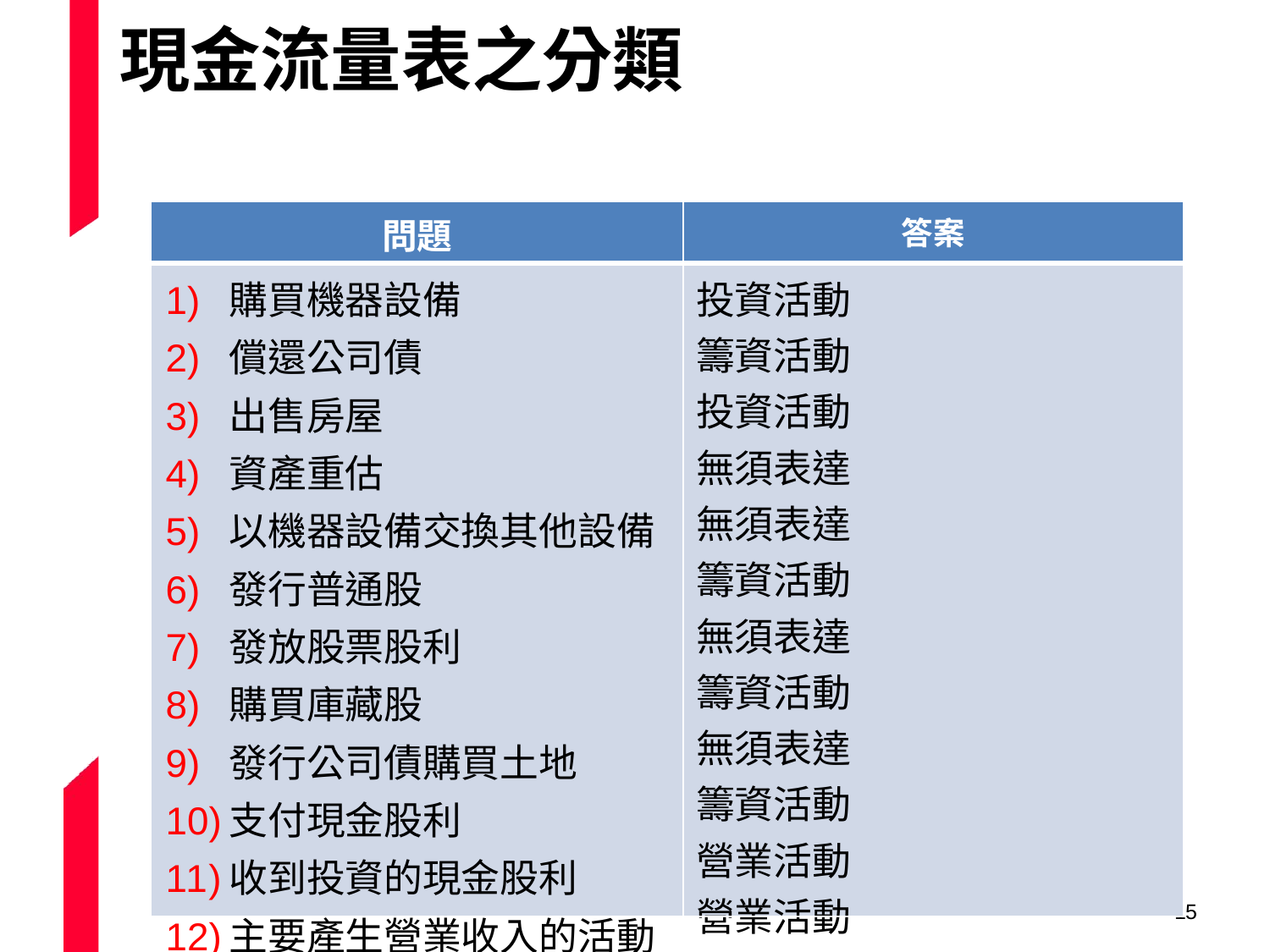

現金流量表之分類

| 問題 | 答案 |
| --- | --- |
| 購買機器設備 償還公司債 出售房屋 資產重估 以機器設備交換其他設備 發行普通股 發放股票股利 購買庫藏股 發行公司債購買土地 支付現金股利 收到投資的現金股利 主要產生營業收入的活動之應收帳款 | 投資活動 籌資活動 投資活動 無須表達 無須表達 籌資活動 無須表達 籌資活動 無須表達 籌資活動 營業活動 營業活動 |
15